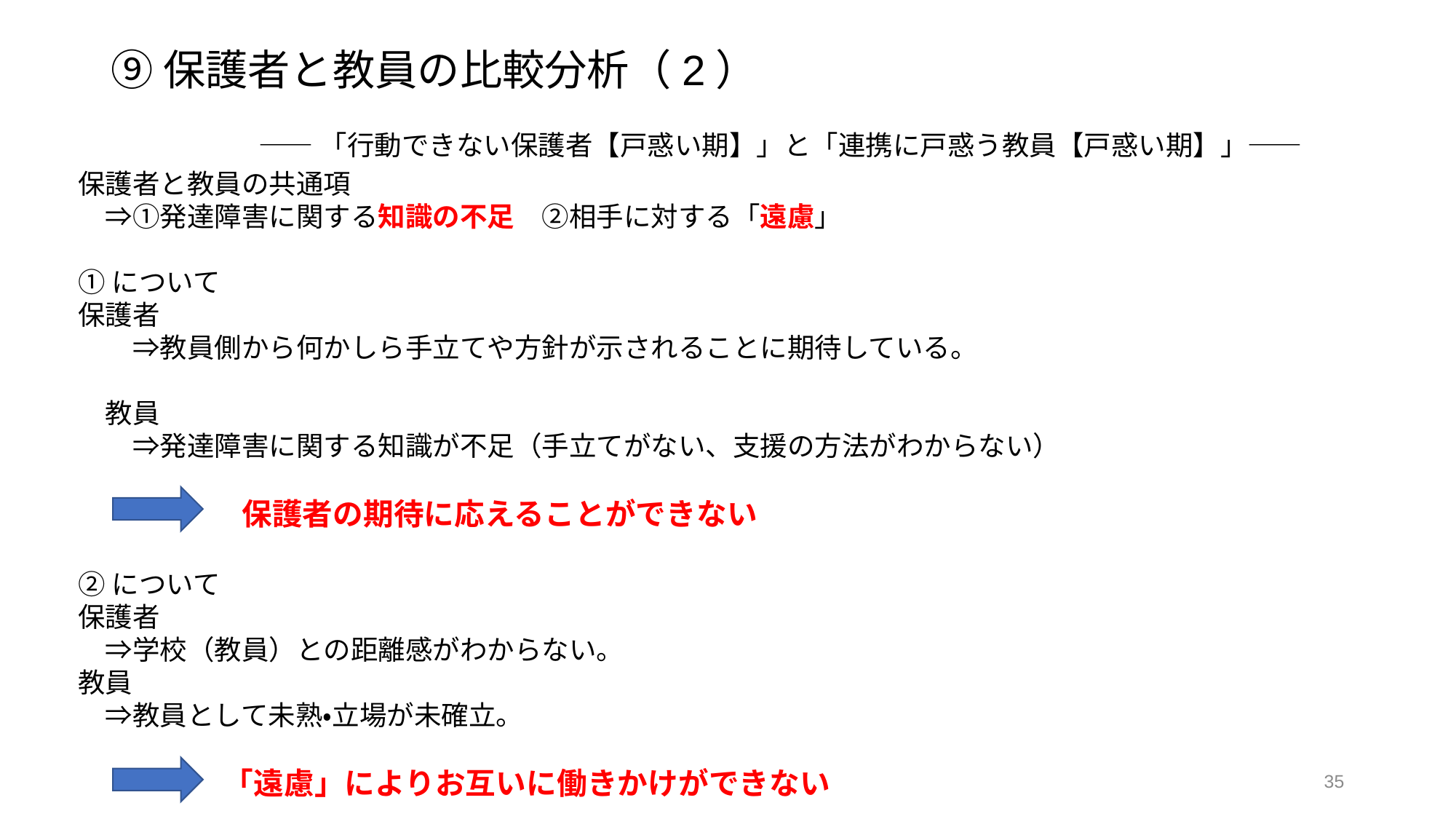

⑨保護者と教員の比較分析（2）
――「行動できない保護者【戸惑い期】」と「連携に戸惑う教員【戸惑い期】」――
保護者と教員の共通項
　⇒①発達障害に関する知識の不足　②相手に対する「遠慮」

①について
保護者
　　⇒教員側から何かしら手立てや方針が示されることに期待している。

　教員
　　⇒発達障害に関する知識が不足（手立てがない、支援の方法がわからない）

　　　　　　保護者の期待に応えることができない

②について
保護者
　⇒学校（教員）との距離感がわからない。
教員
　⇒教員として未熟・立場が未確立。

　　　　　　「遠慮」によりお互いに働きかけができない

35